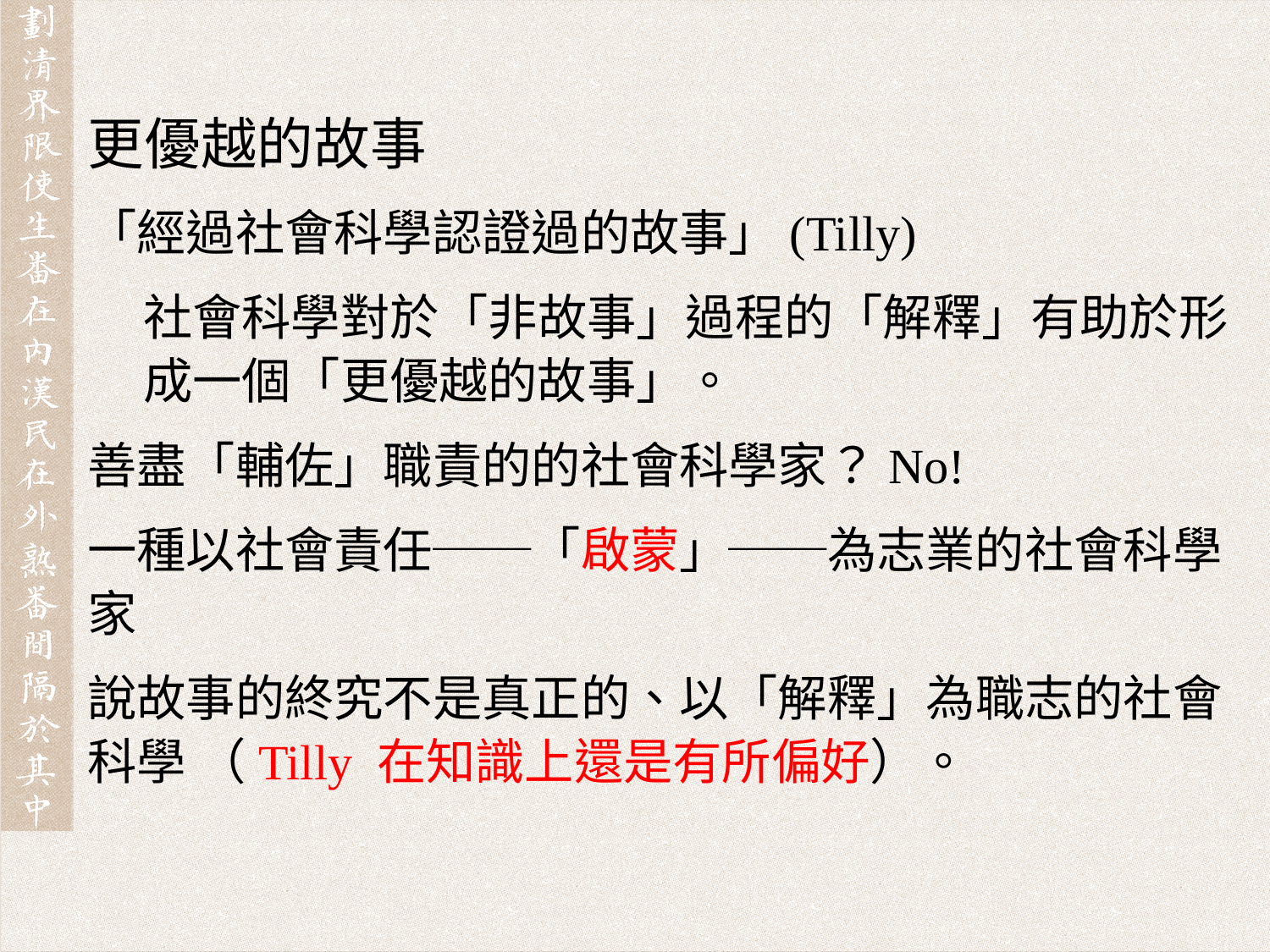

更優越的故事
「經過社會科學認證過的故事」(Tilly)
社會科學對於「非故事」過程的「解釋」有助於形成一個「更優越的故事」。
善盡「輔佐」職責的的社會科學家？No!
一種以社會責任──「啟蒙」──為志業的社會科學家
說故事的終究不是真正的、以「解釋」為職志的社會科學 （Tilly 在知識上還是有所偏好）。